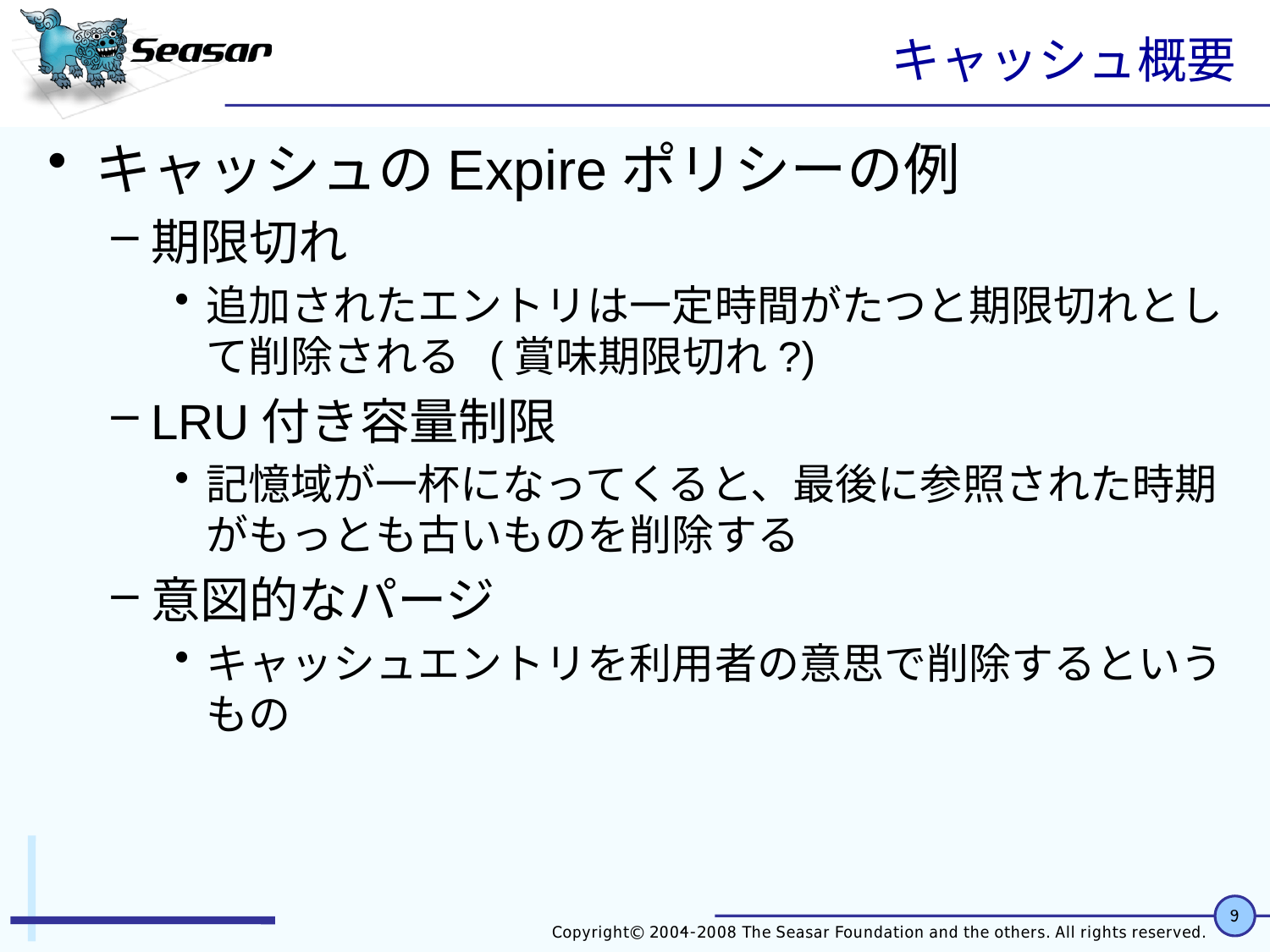

# キャッシュ概要
キャッシュのExpireポリシーの例
期限切れ
追加されたエントリは一定時間がたつと期限切れとして削除される  (賞味期限切れ?)
LRU付き容量制限
記憶域が一杯になってくると、最後に参照された時期がもっとも古いものを削除する
意図的なパージ
キャッシュエントリを利用者の意思で削除するというもの